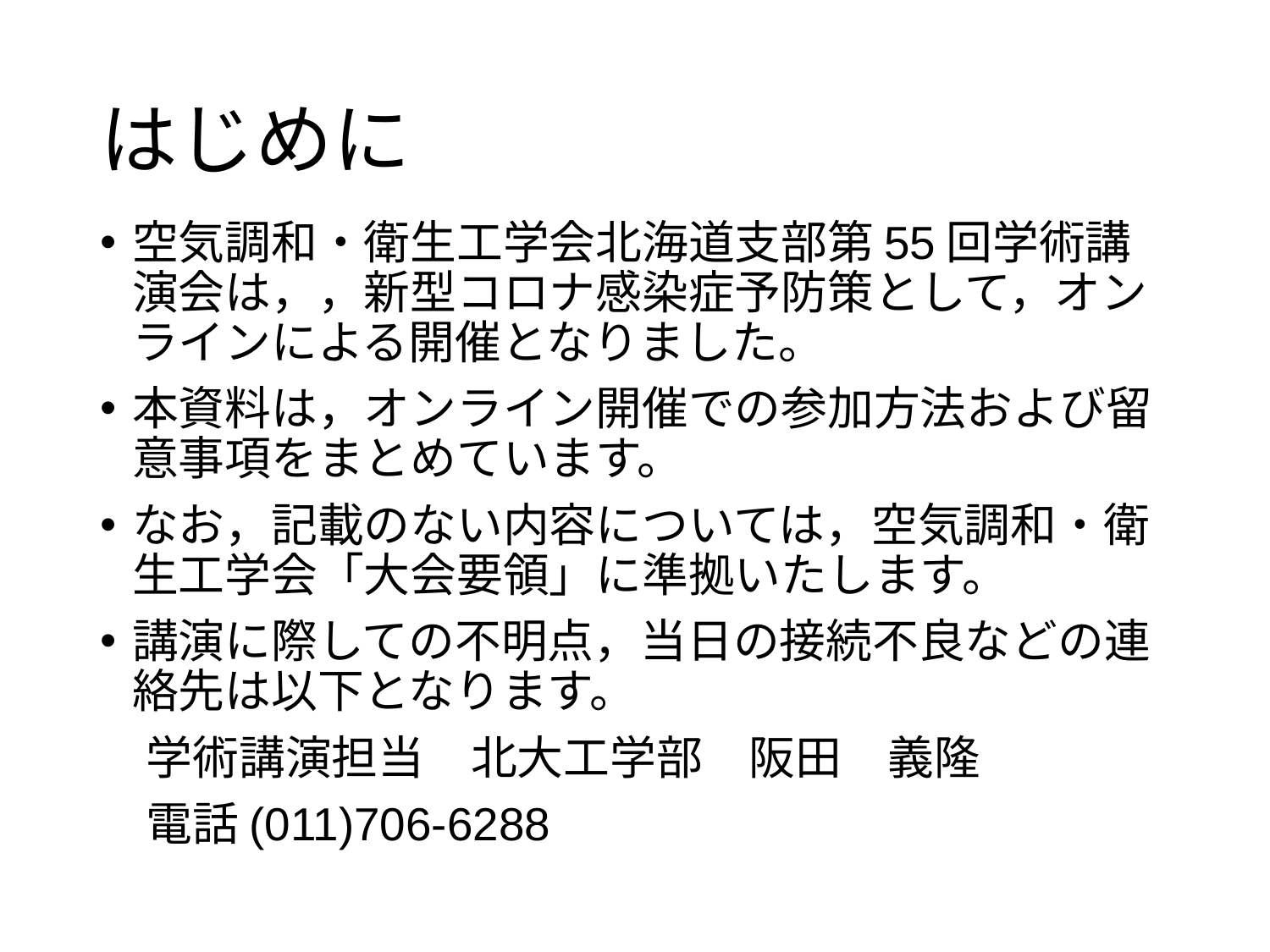

# はじめに
空気調和・衛生工学会北海道支部第55回学術講演会は，，新型コロナ感染症予防策として，オンラインによる開催となりました。
本資料は，オンライン開催での参加方法および留意事項をまとめています。
なお，記載のない内容については，空気調和・衛生工学会「大会要領」に準拠いたします。
講演に際しての不明点，当日の接続不良などの連絡先は以下となります。
　学術講演担当　北大工学部　阪田　義隆
　電話(011)706-6288